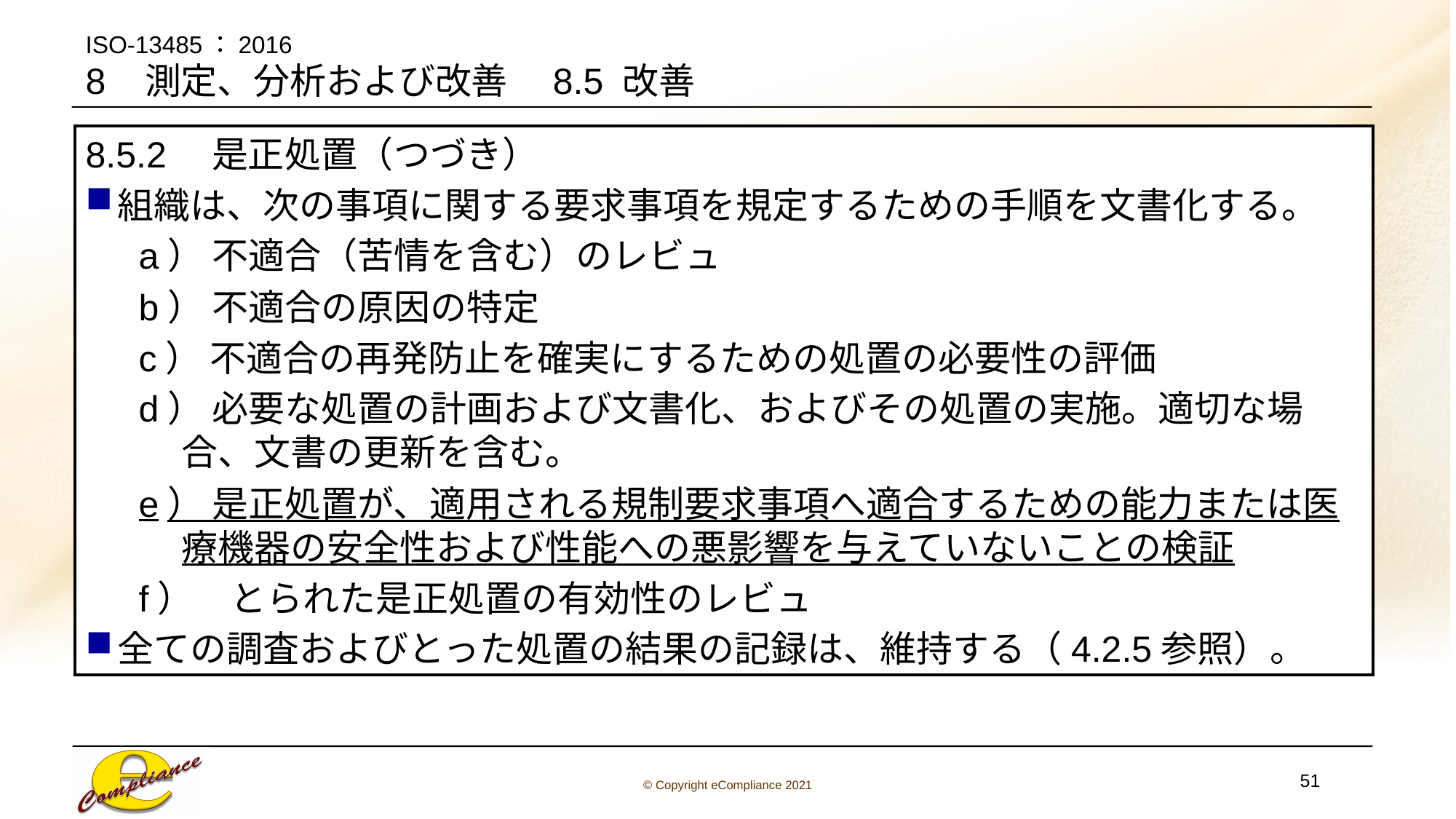

# ISO-13485：2016 8   測定、分析および改善　8.5 改善
8.5.2　是正処置（つづき）
組織は、次の事項に関する要求事項を規定するための手順を文書化する。
a） 不適合（苦情を含む）のレビュ
b） 不適合の原因の特定
c） 不適合の再発防止を確実にするための処置の必要性の評価
d） 必要な処置の計画および文書化、およびその処置の実施。適切な場合、文書の更新を含む。
e） 是正処置が、適用される規制要求事項へ適合するための能力または医療機器の安全性および性能への悪影響を与えていないことの検証
f）　とられた是正処置の有効性のレビュ
全ての調査およびとった処置の結果の記録は、維持する（4.2.5参照）。